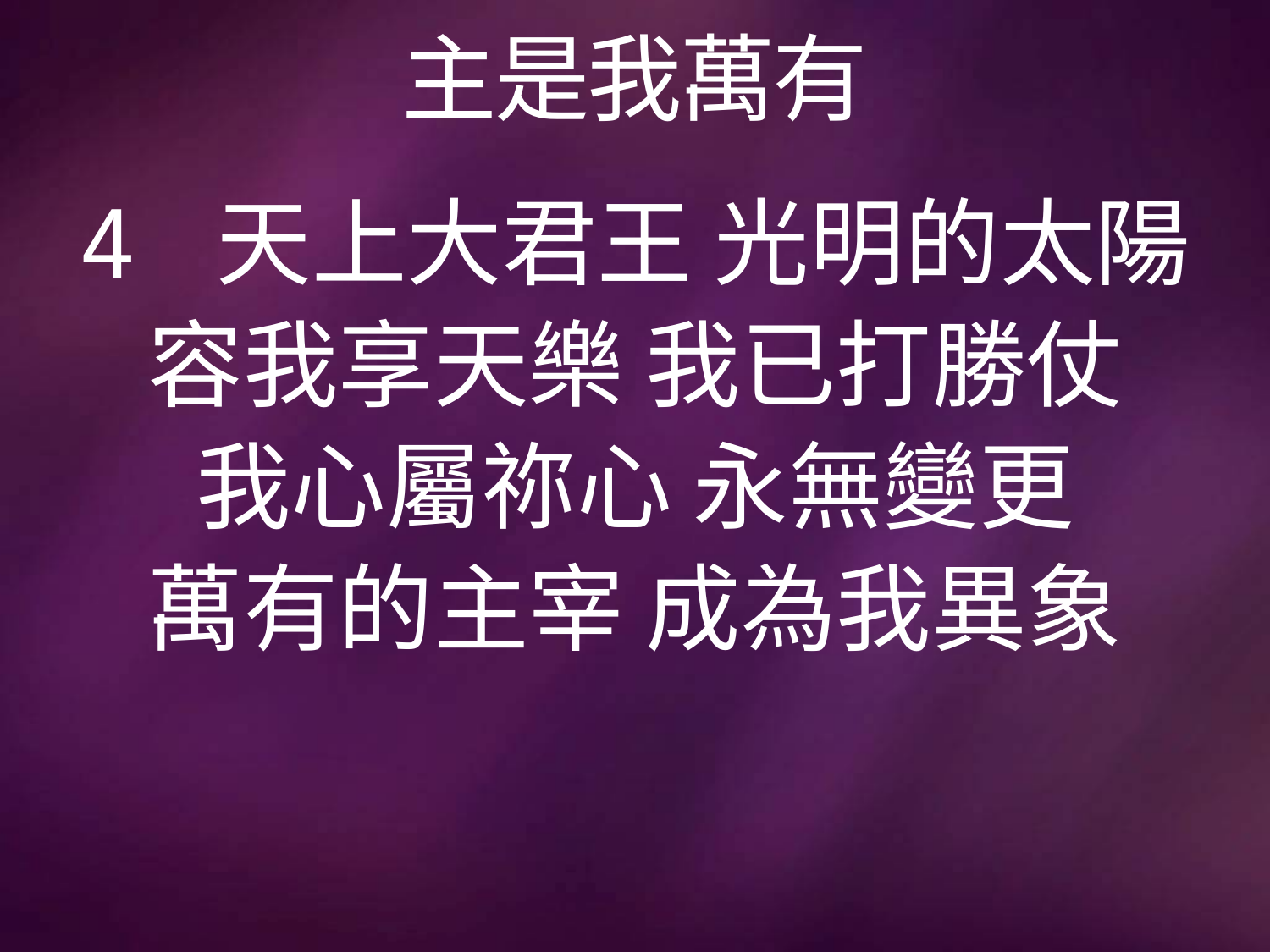

# 主是我萬有
4 天上大君王 光明的太陽
容我享天樂 我已打勝仗
我心屬祢心 永無變更
萬有的主宰 成為我異象